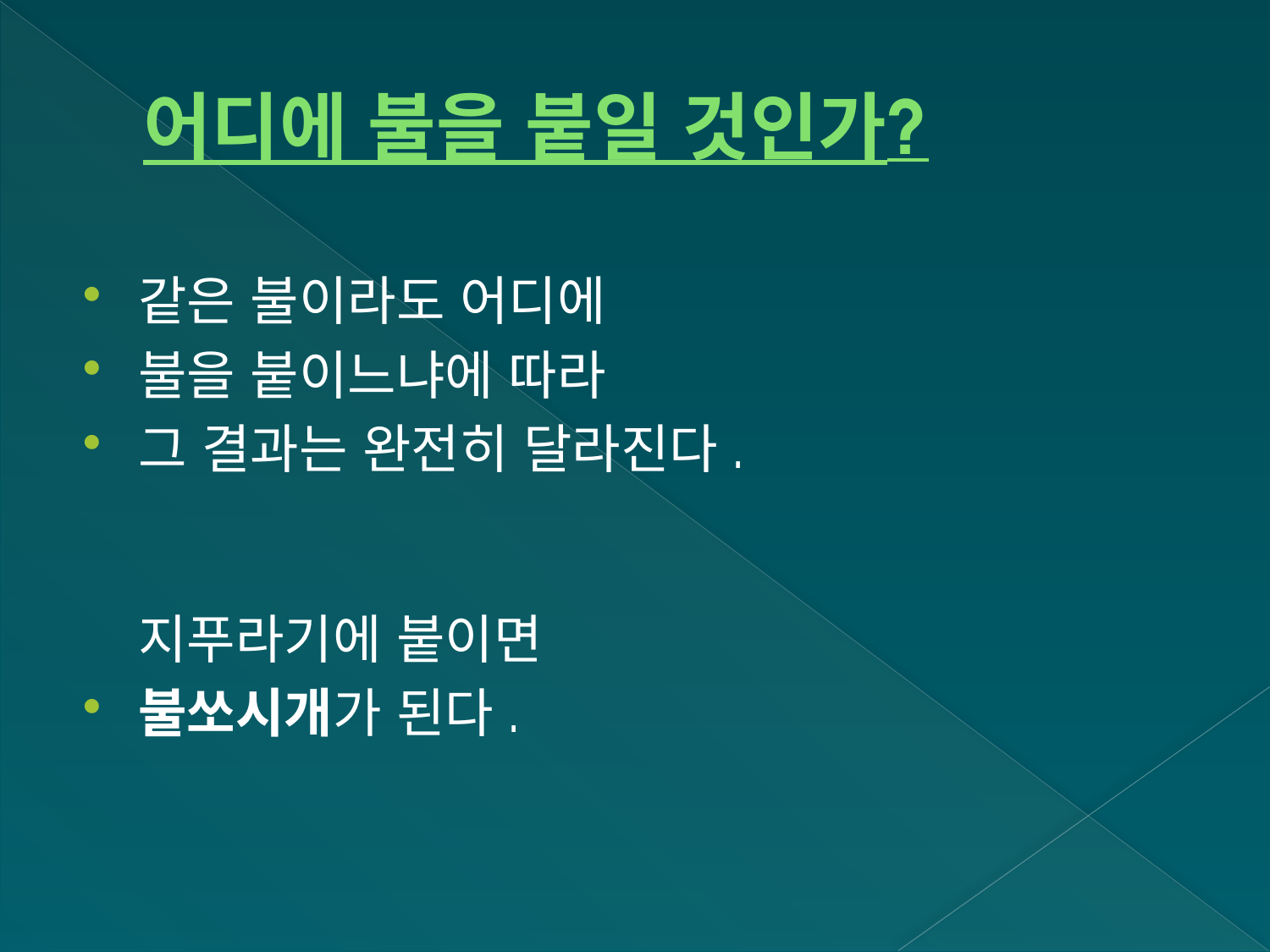

# 어디에 불을 붙일 것인가?
같은 불이라도 어디에
불을 붙이느냐에 따라
그 결과는 완전히 달라진다.
지푸라기에 붙이면
불쏘시개가 된다.